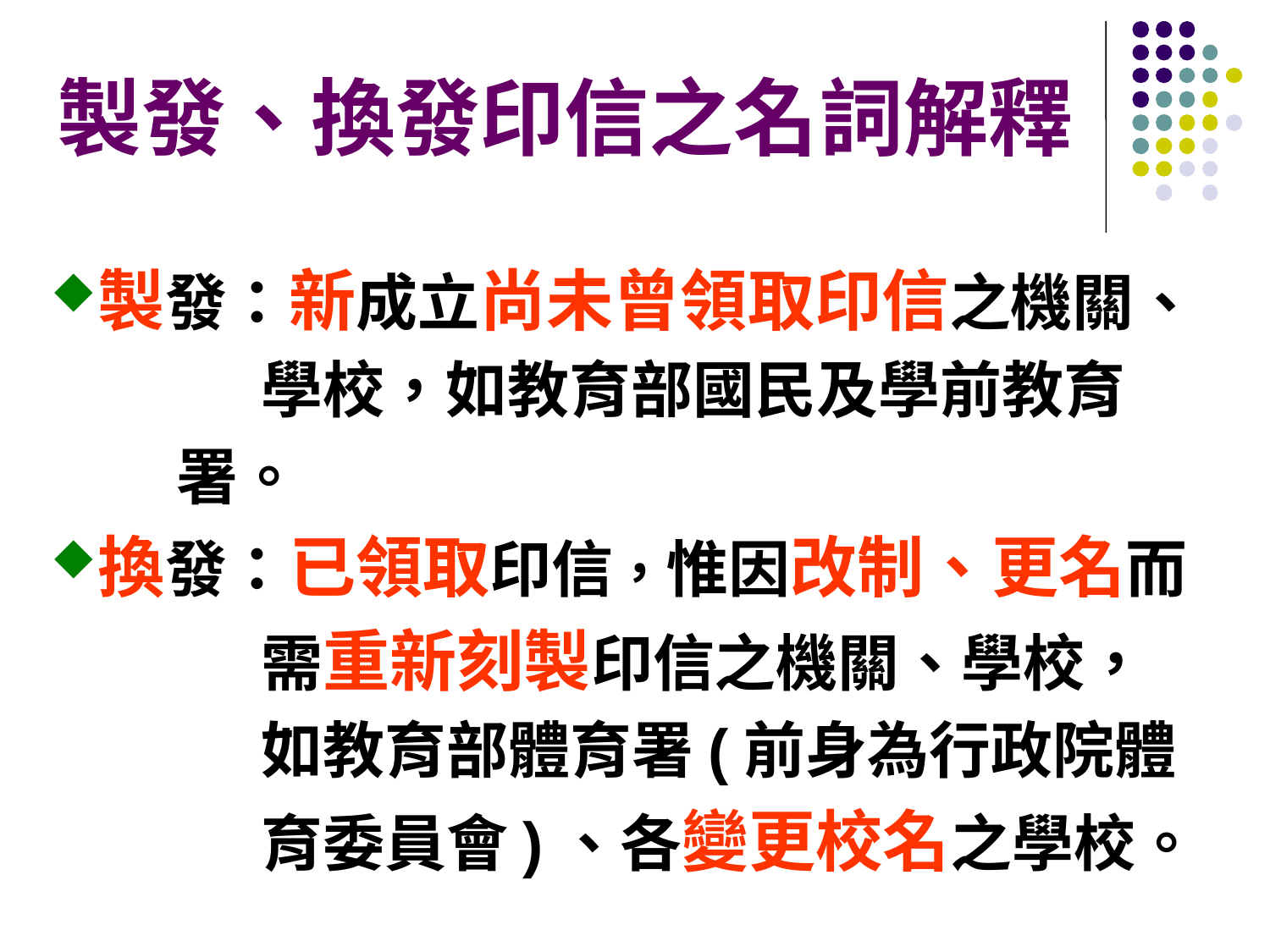

製發、換發印信之名詞解釋
製發：新成立尚未曾領取印信之機關、
              學校，如教育部國民及學前教育
        署。
換發：已領取印信，惟因改制、更名而
              需重新刻製印信之機關、學校，
              如教育部體育署(前身為行政院體
              育委員會)、各變更校名之學校。